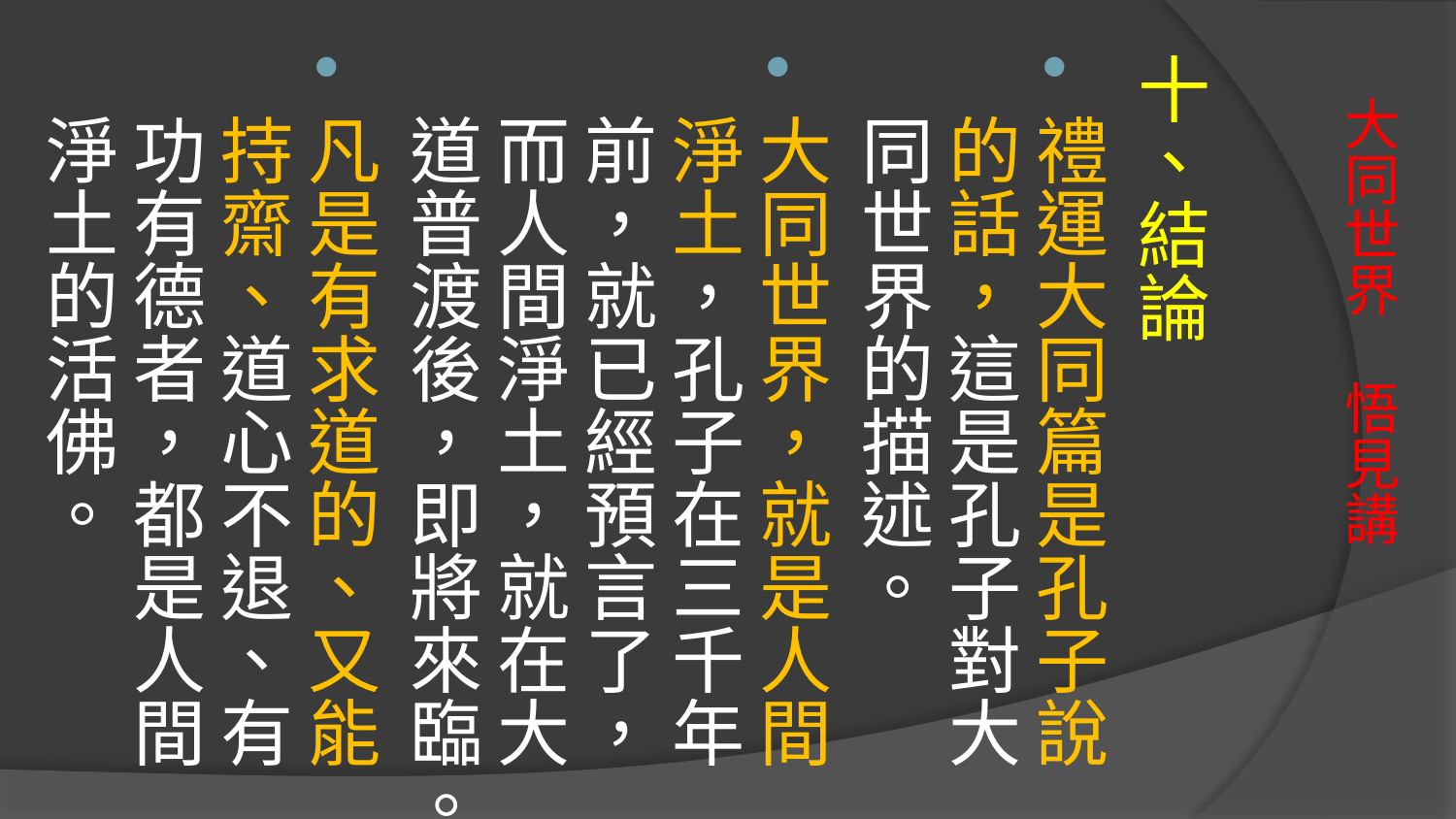

十、結論
禮運大同篇是孔子說的話，這是孔子對大同世界的描述。
大同世界，就是人間淨土，孔子在三千年前，就已經預言了，而人間淨土，就在大道普渡後，即將來臨。
凡是有求道的、又能持齋、道心不退、有功有德者，都是人間淨土的活佛。
# 大同世界     悟見講